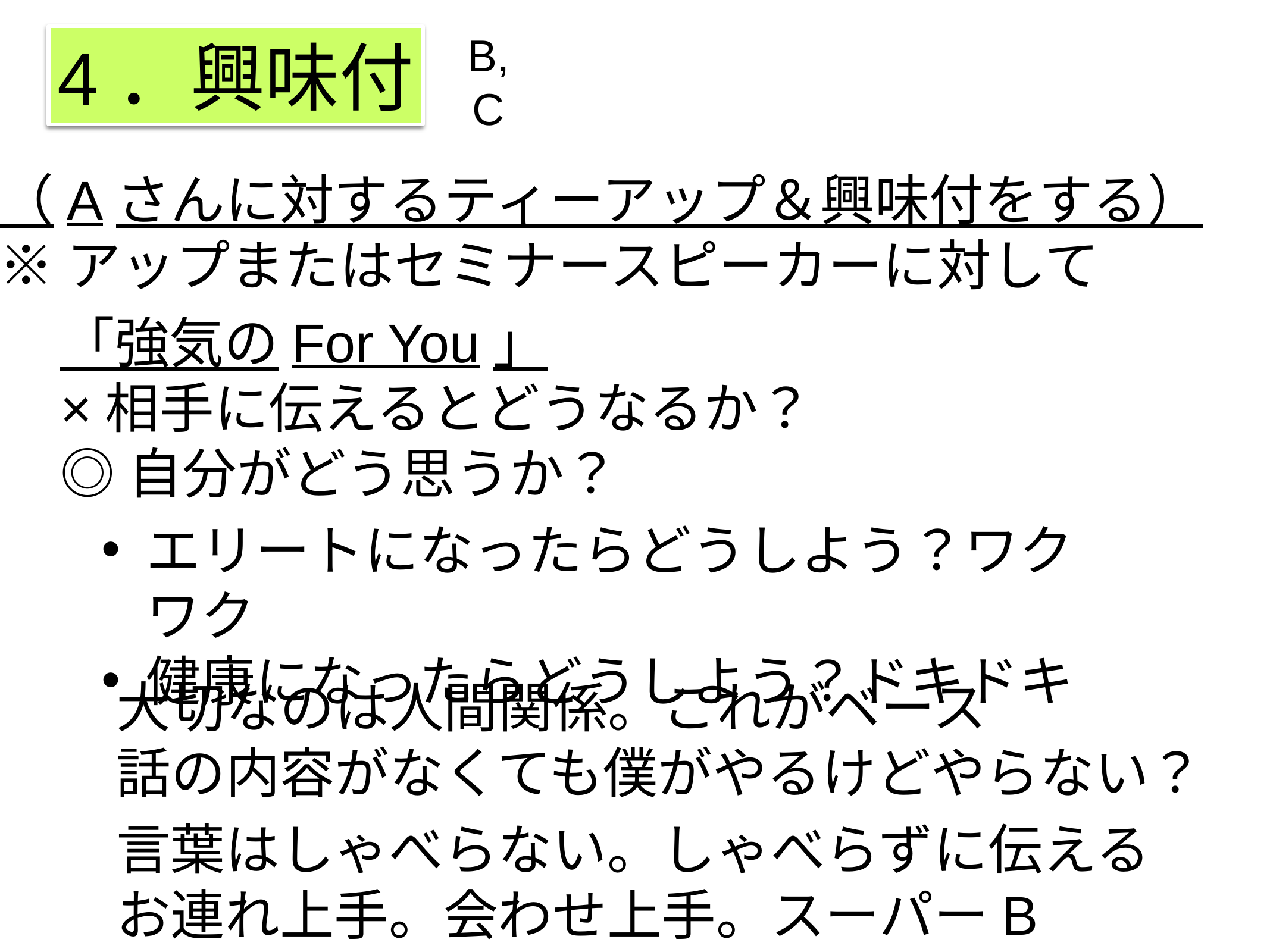

4．興味付
B,C
（Aさんに対するティーアップ＆興味付をする）
※アップまたはセミナースピーカーに対して
「強気のFor You」
×相手に伝えるとどうなるか？
◎自分がどう思うか？
エリートになったらどうしよう？ワクワク
健康になったらどうしよう？ドキドキ
大切なのは人間関係。これがベース
話の内容がなくても僕がやるけどやらない？
言葉はしゃべらない。しゃべらずに伝える
お連れ上手。会わせ上手。スーパーB